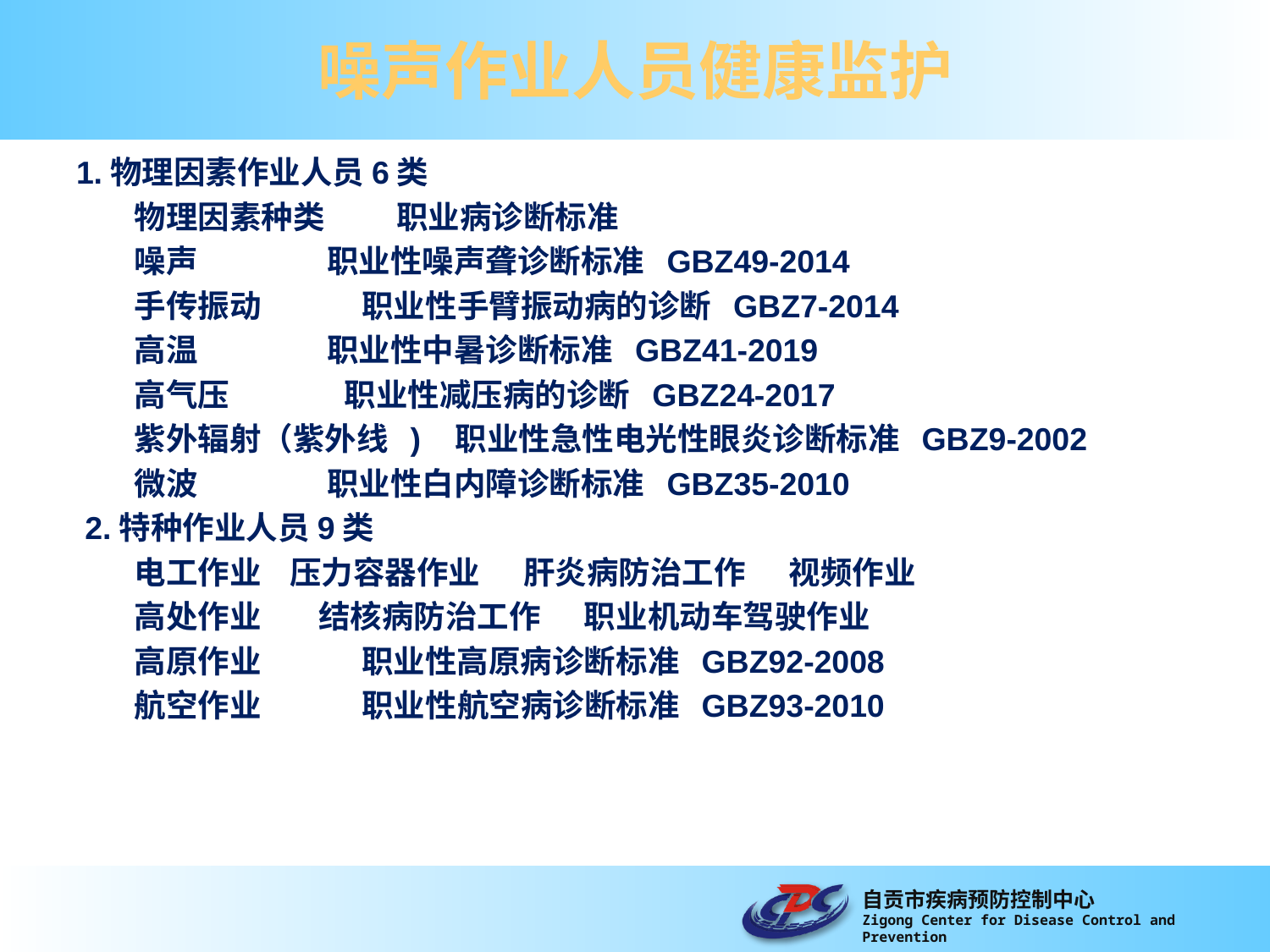

# 噪声作业人员健康监护
1.物理因素作业人员6类
       物理因素种类          职业病诊断标准
       噪声                  职业性噪声聋诊断标准  GBZ49-2014
       手传振动              职业性手臂振动病的诊断  GBZ7-2014
       高温                  职业性中暑诊断标准  GBZ41-2019
       高气压                职业性减压病的诊断  GBZ24-2017
       紫外辐射（紫外线  )   职业性急性电光性眼炎诊断标准  GBZ9-2002
       微波                  职业性白内障诊断标准  GBZ35-2010
 2.特种作业人员9类
       电工作业    压力容器作业      肝炎病防治工作      视频作业
       高处作业        结核病防治工作      职业机动车驾驶作业
       高原作业              职业性高原病诊断标准  GBZ92-2008
       航空作业              职业性航空病诊断标准  GBZ93-2010

81